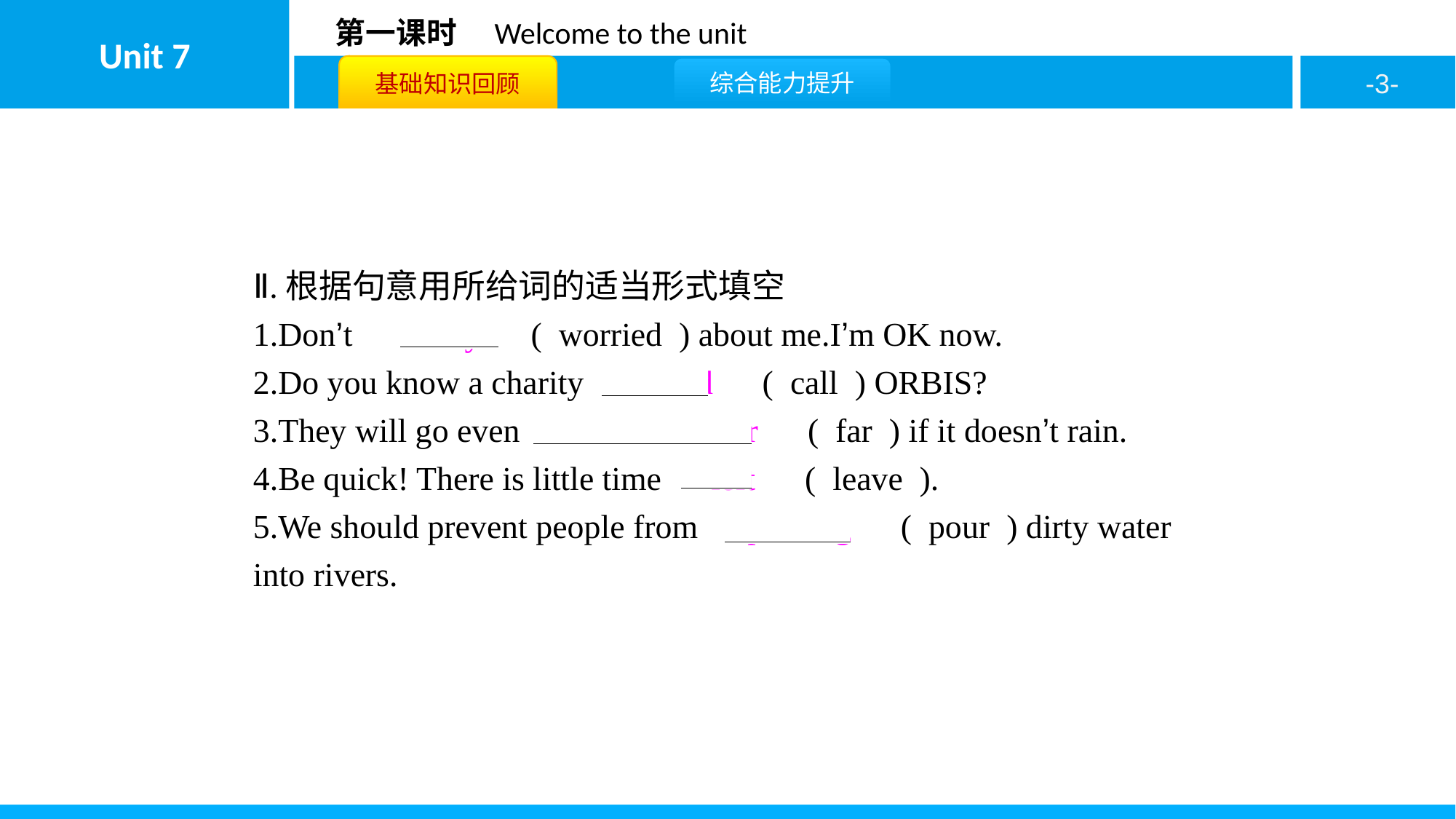

Ⅱ.根据句意用所给词的适当形式填空
1.Don’t　worry　(  worried  ) about me.I’m OK now.
2.Do you know a charity　called　(  call  ) ORBIS?
3.They will go even　farther/further　(  far  ) if it doesn’t rain.
4.Be quick! There is little time　left　(  leave  ).
5.We should prevent people from　pouring　(  pour  ) dirty water into rivers.